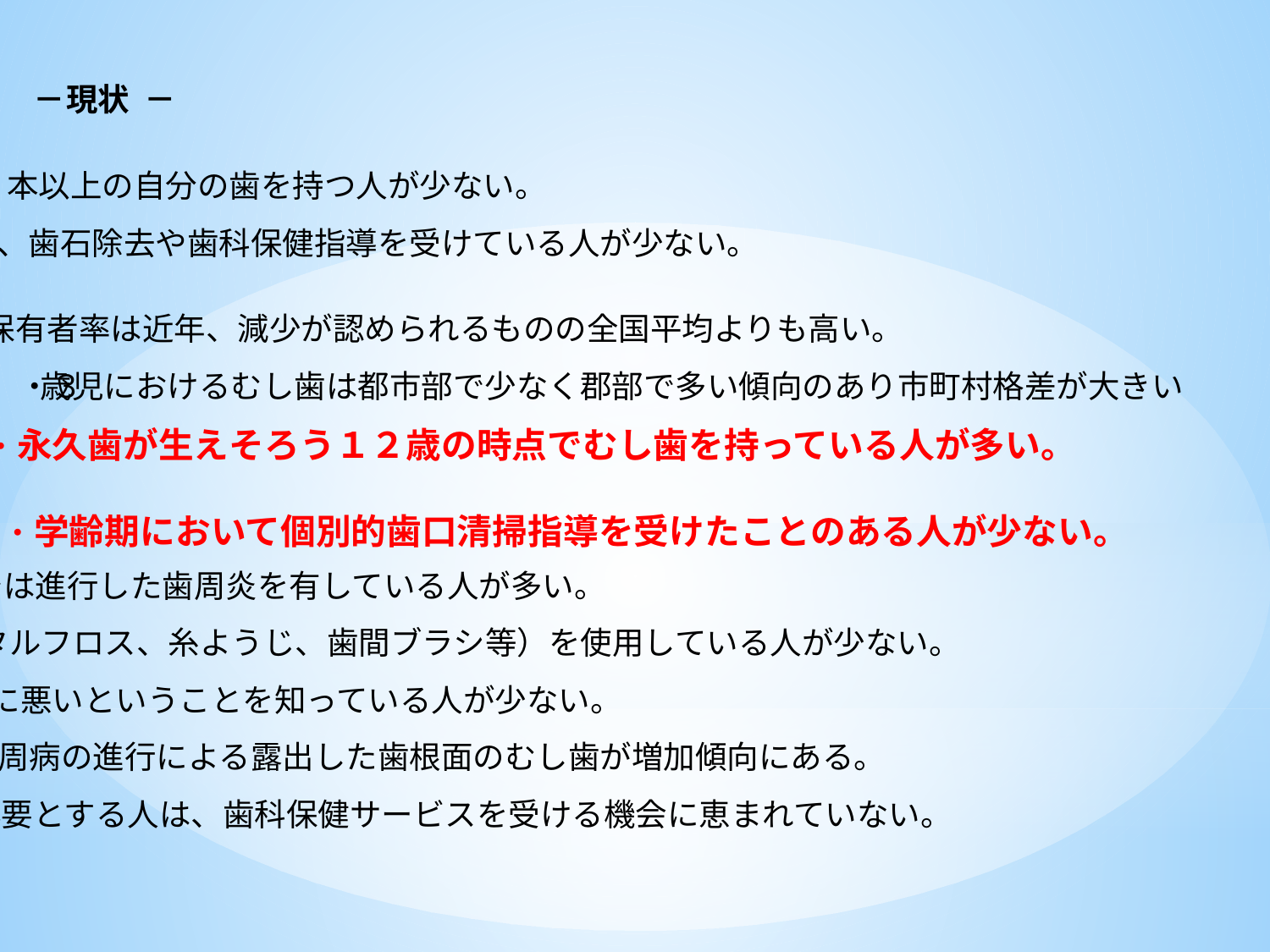

－

現状

－

・８０歳で２０本以上の自分の歯を持つ人が少ない。

・定期的な歯科健診、歯石除去や歯科保健指導を受けている人が少ない。

・３歳児におけるむし歯保有者率は近年、減少が認められるものの全国平均よりも高い。

・３
歳児におけるむし歯は都市部で少なく郡部で多い傾向のあり市町村格差が大きい

・永久歯が生えそろう１２歳の時点でむし歯を持っている人が多い。

・学齢期において個別的歯口清掃指導を受けたことのある人が少ない。

・４０、５０歳では進行した歯周炎を有している人が多い。

・歯間部清掃用器具（デンタルフロス、糸ようじ、歯間ブラシ等）を使用している人が少ない。

・喫煙が歯周病に悪いということを知っている人が少ない。

・高齢者においては、歯周病の進行による露出した歯根面のむし歯が増加傾向にある。

・障害や病気等で介護を必要とする人は、歯科保健サービスを受ける機会に恵まれていない。